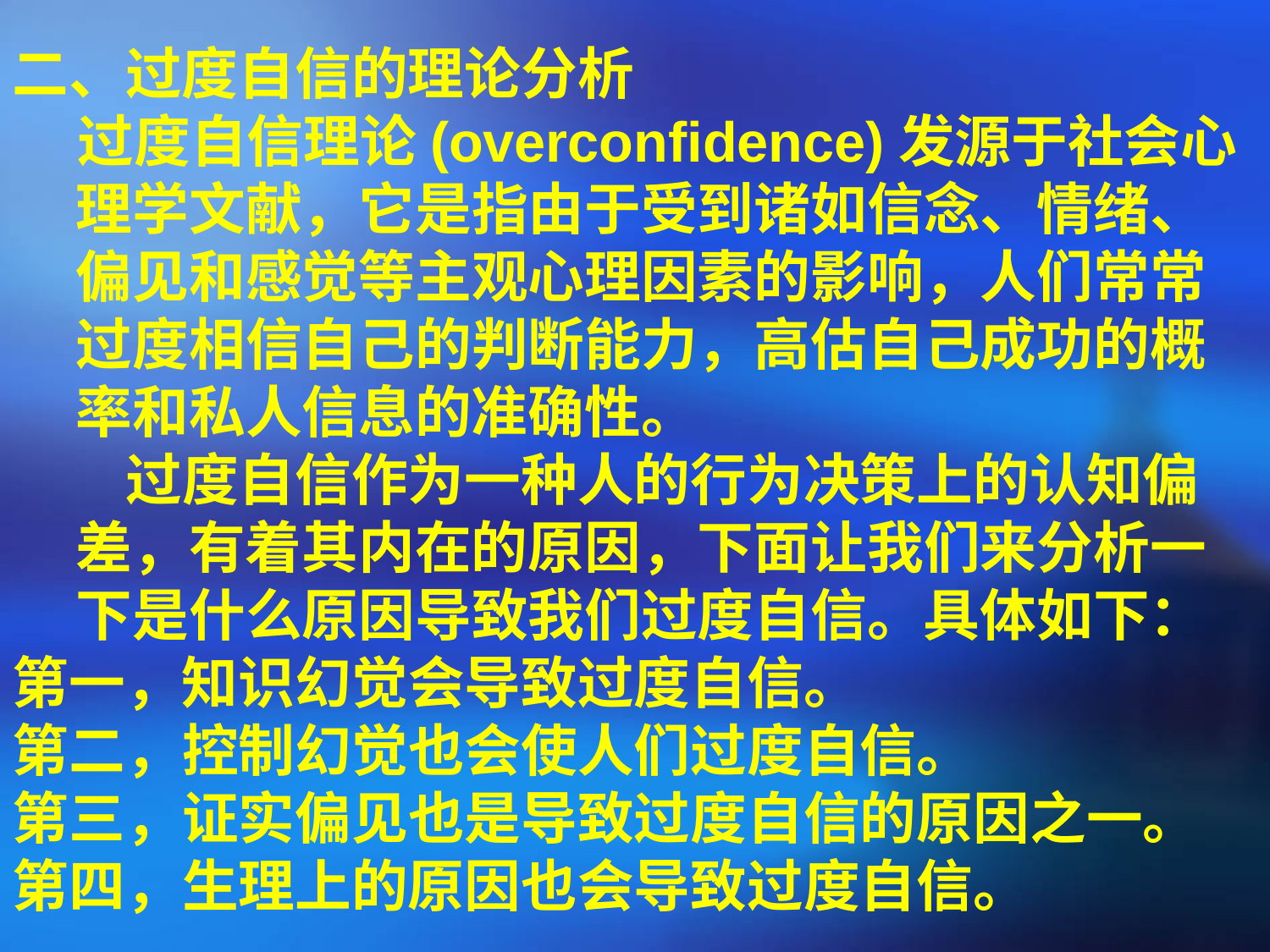

二、过度自信的理论分析
    过度自信理论(overconfidence)发源于社会心理学文献，它是指由于受到诸如信念、情绪、偏见和感觉等主观心理因素的影响，人们常常过度相信自己的判断能力，高估自己成功的概率和私人信息的准确性。
　　过度自信作为一种人的行为决策上的认知偏差，有着其内在的原因，下面让我们来分析一下是什么原因导致我们过度自信。具体如下：
第一，知识幻觉会导致过度自信。
第二，控制幻觉也会使人们过度自信。
第三，证实偏见也是导致过度自信的原因之一。
第四，生理上的原因也会导致过度自信。